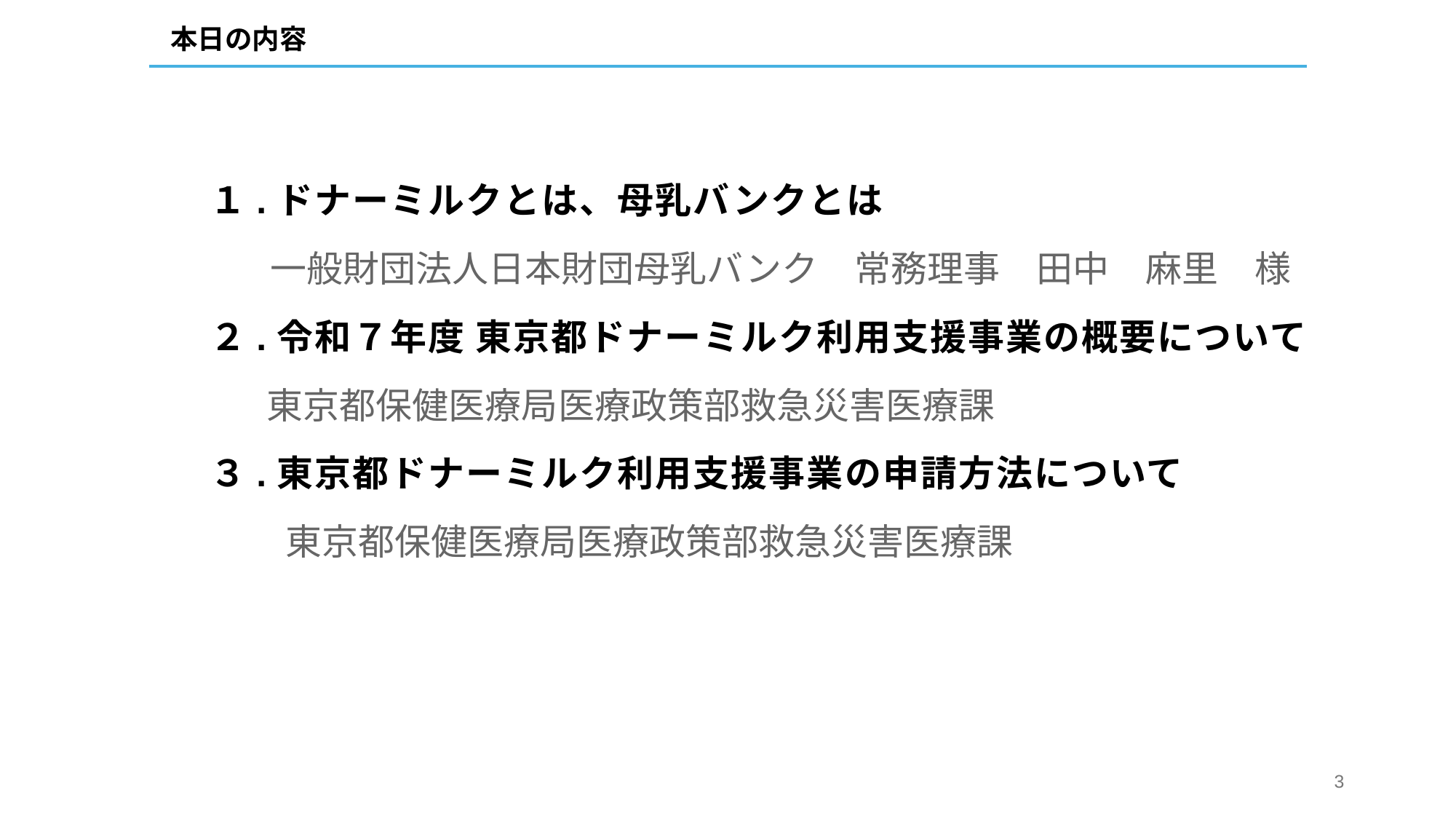

本日の内容
１.ドナーミルクとは、母乳バンクとは
　　一般財団法人日本財団母乳バンク　常務理事　田中　麻里　様
２.令和７年度 東京都ドナーミルク利用支援事業の概要について
　  東京都保健医療局医療政策部救急災害医療課
３.東京都ドナーミルク利用支援事業の申請方法について
　　東京都保健医療局医療政策部救急災害医療課

3